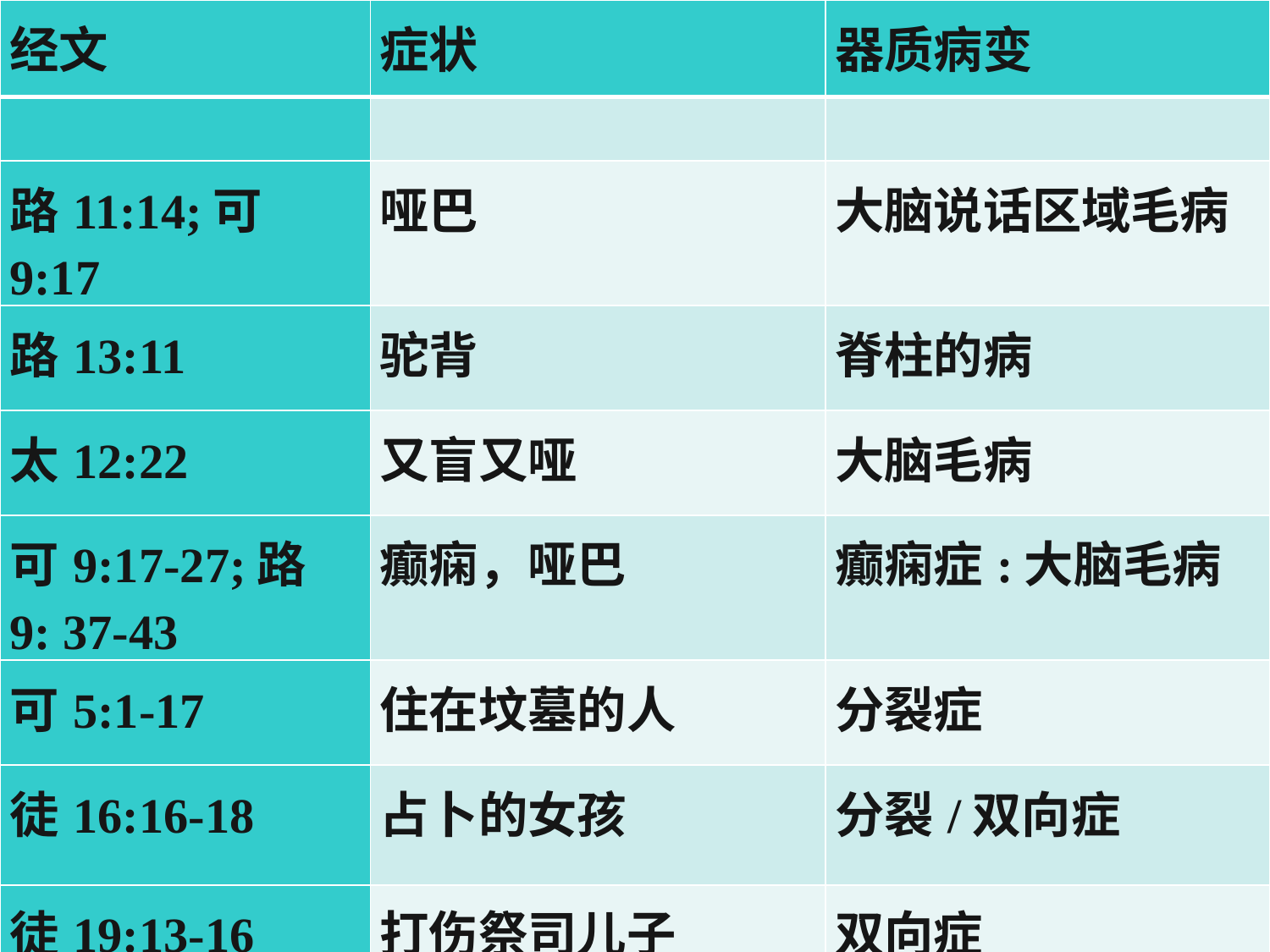

| 经文 | 症状 | 器质病变 |
| --- | --- | --- |
|  |  |  |
| 路11:14;可9:17 | 哑巴 | 大脑说话区域毛病 |
| 路13:11 | 驼背 | 脊柱的病 |
| 太12:22 | 又盲又哑 | 大脑毛病 |
| 可9:17-27;路9: 37-43 | 癫痫，哑巴 | 癫痫症:大脑毛病 |
| 可5:1-17 | 住在坟墓的人 | 分裂症 |
| 徒16:16-18 | 占卜的女孩 | 分裂/双向症 |
| 徒19:13-16 | 打伤祭司儿子 | 双向症 |
1.